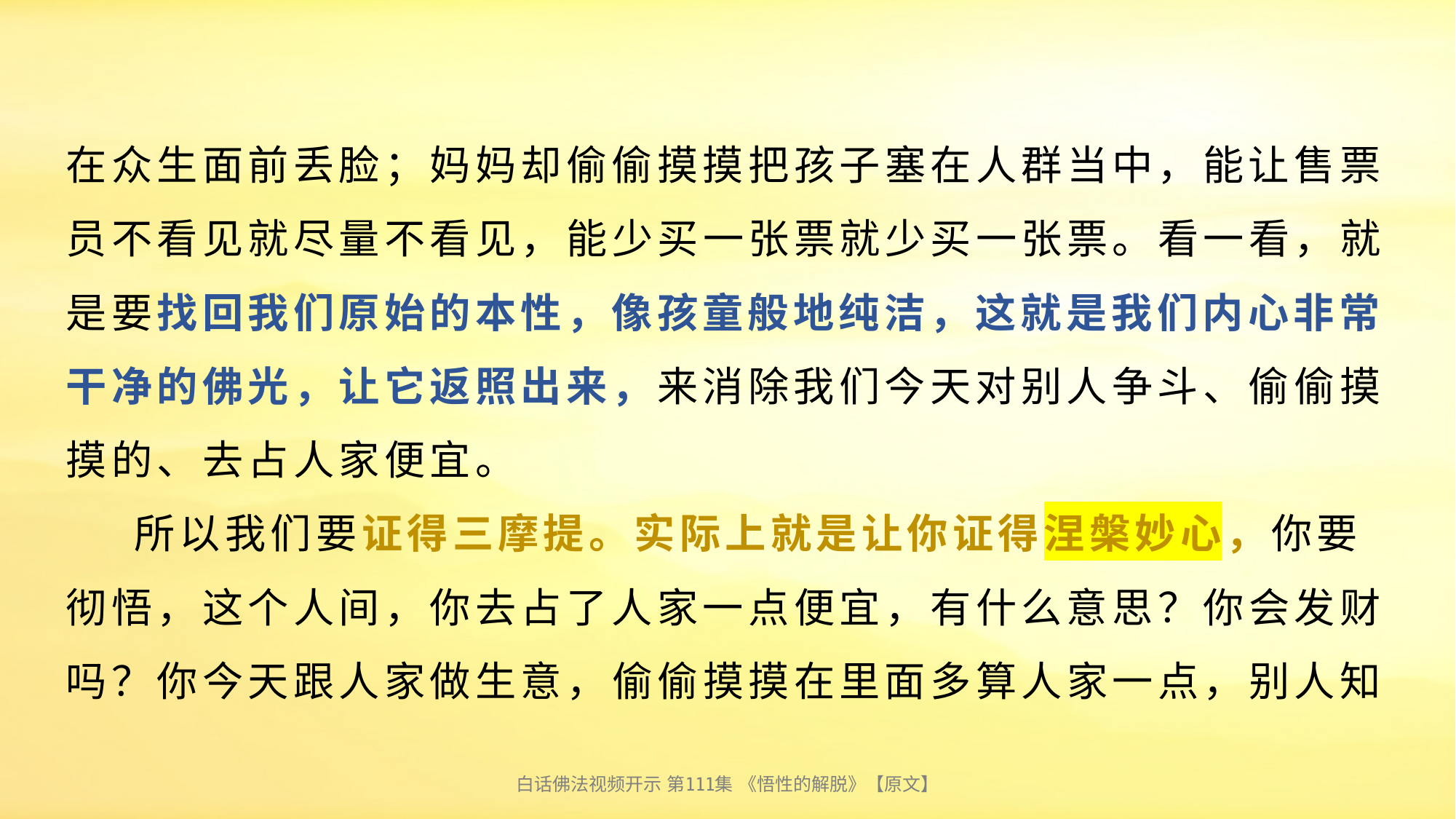

# 在众生面前丢脸；妈妈却偷偷摸摸把孩子塞在人群当中，能让售票员不看见就尽量不看见，能少买一张票就少买一张票。看一看，就是要找回我们原始的本性，像孩童般地纯洁，这就是我们内心非常干净的佛光，让它返照出来，来消除我们今天对别人争斗、偷偷摸摸的、去占人家便宜。 所以我们要证得三摩提。实际上就是让你证得涅槃妙心，你要彻悟，这个人间，你去占了人家一点便宜，有什么意思？你会发财吗？你今天跟人家做生意，偷偷摸摸在里面多算人家一点，别人知
白话佛法视频开示 第111集 《悟性的解脱》【原文】